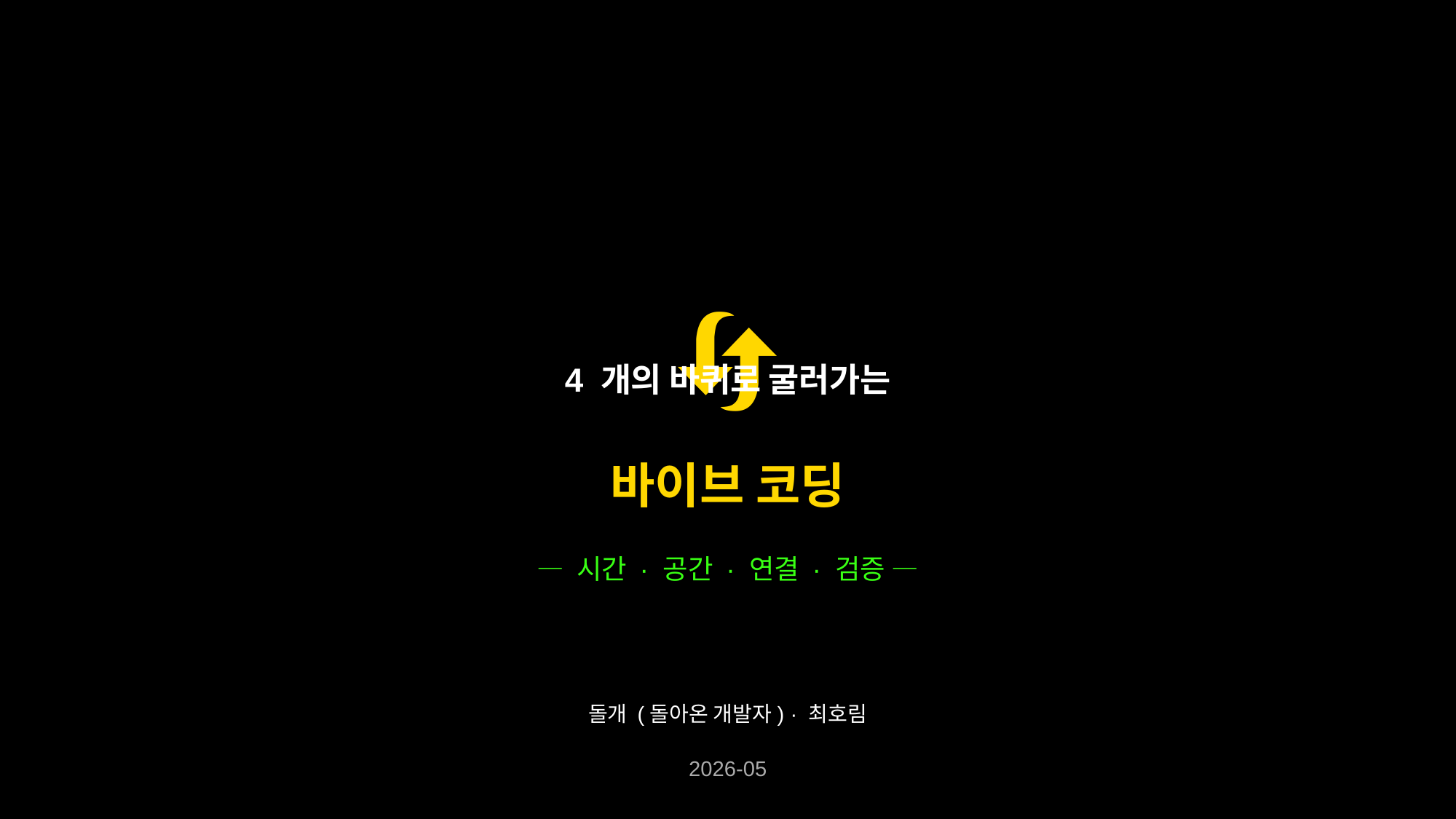

🔄
4 개의 바퀴로 굴러가는
바이브 코딩
— 시간 · 공간 · 연결 · 검증 —
돌개 (돌아온 개발자) · 최호림
2026-05